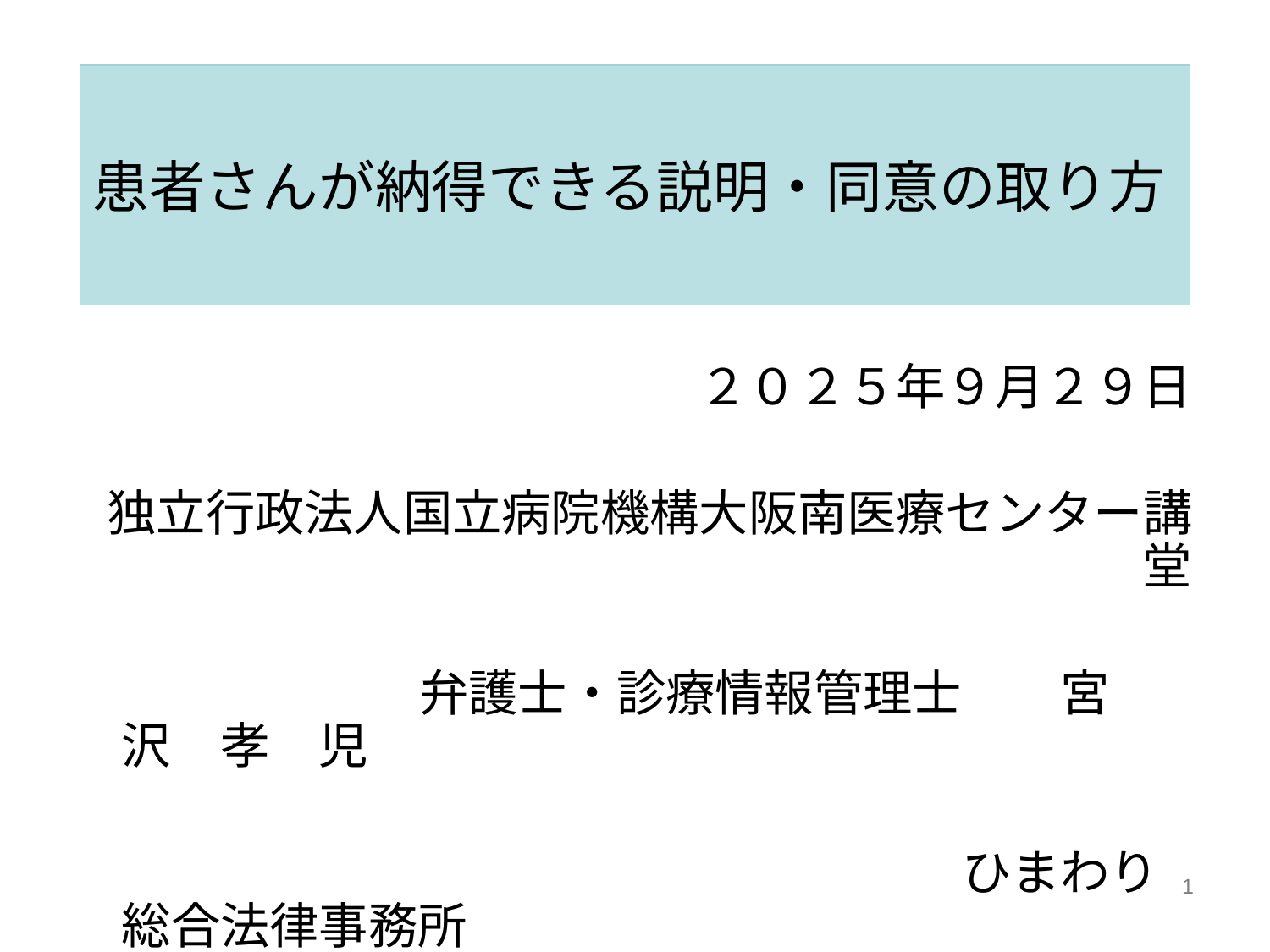

# 患者さんが納得できる説明・同意の取り方
２０２５年９月２９日

独立行政法人国立病院機構大阪南医療センター講堂

　　　　　　　弁護士・診療情報管理士　　宮　沢　孝　児

　　　　　　　　　　　　　　　　　　ひまわり総合法律事務所
miyazawa@himawarilaw.com
1